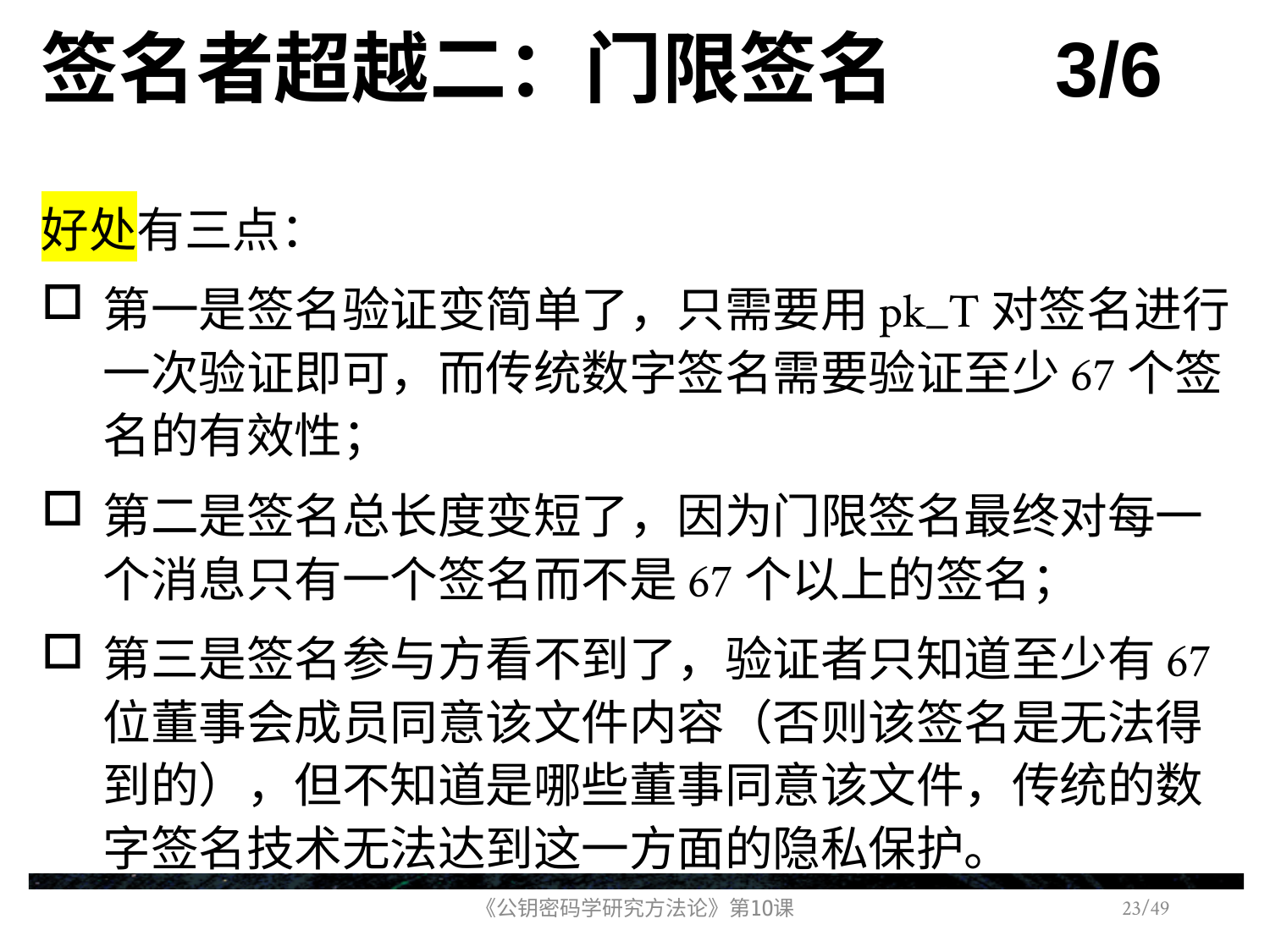

# 签名者超越二：门限签名        3/6
好处有三点：
第一是签名验证变简单了，只需要用pk_T对签名进行一次验证即可，而传统数字签名需要验证至少67个签名的有效性；
第二是签名总长度变短了，因为门限签名最终对每一个消息只有一个签名而不是67个以上的签名；
第三是签名参与方看不到了，验证者只知道至少有67位董事会成员同意该文件内容（否则该签名是无法得到的），但不知道是哪些董事同意该文件，传统的数字签名技术无法达到这一方面的隐私保护。
《公钥密码学研究方法论》第10课
23/49